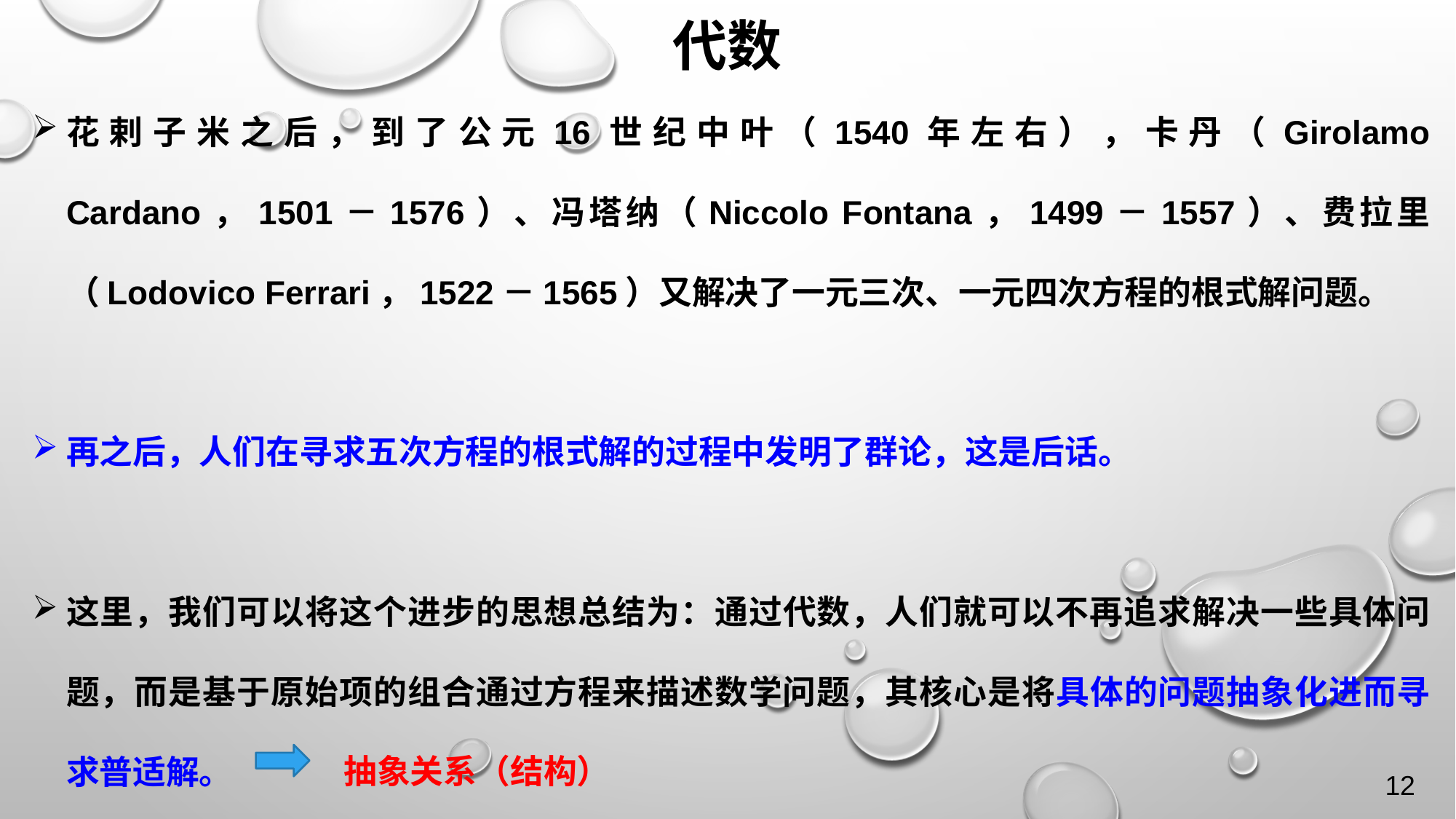

代数
花剌子米之后，到了公元16世纪中叶（1540年左右），卡丹（Girolamo Cardano，1501－1576）、冯塔纳（Niccolo Fontana，1499－1557）、费拉里（Lodovico Ferrari，1522－1565）又解决了一元三次、一元四次方程的根式解问题。

再之后，人们在寻求五次方程的根式解的过程中发明了群论，这是后话。

这里，我们可以将这个进步的思想总结为：通过代数，人们就可以不再追求解决一些具体问题，而是基于原始项的组合通过方程来描述数学问题，其核心是将具体的问题抽象化进而寻求普适解。
抽象关系（结构）

12